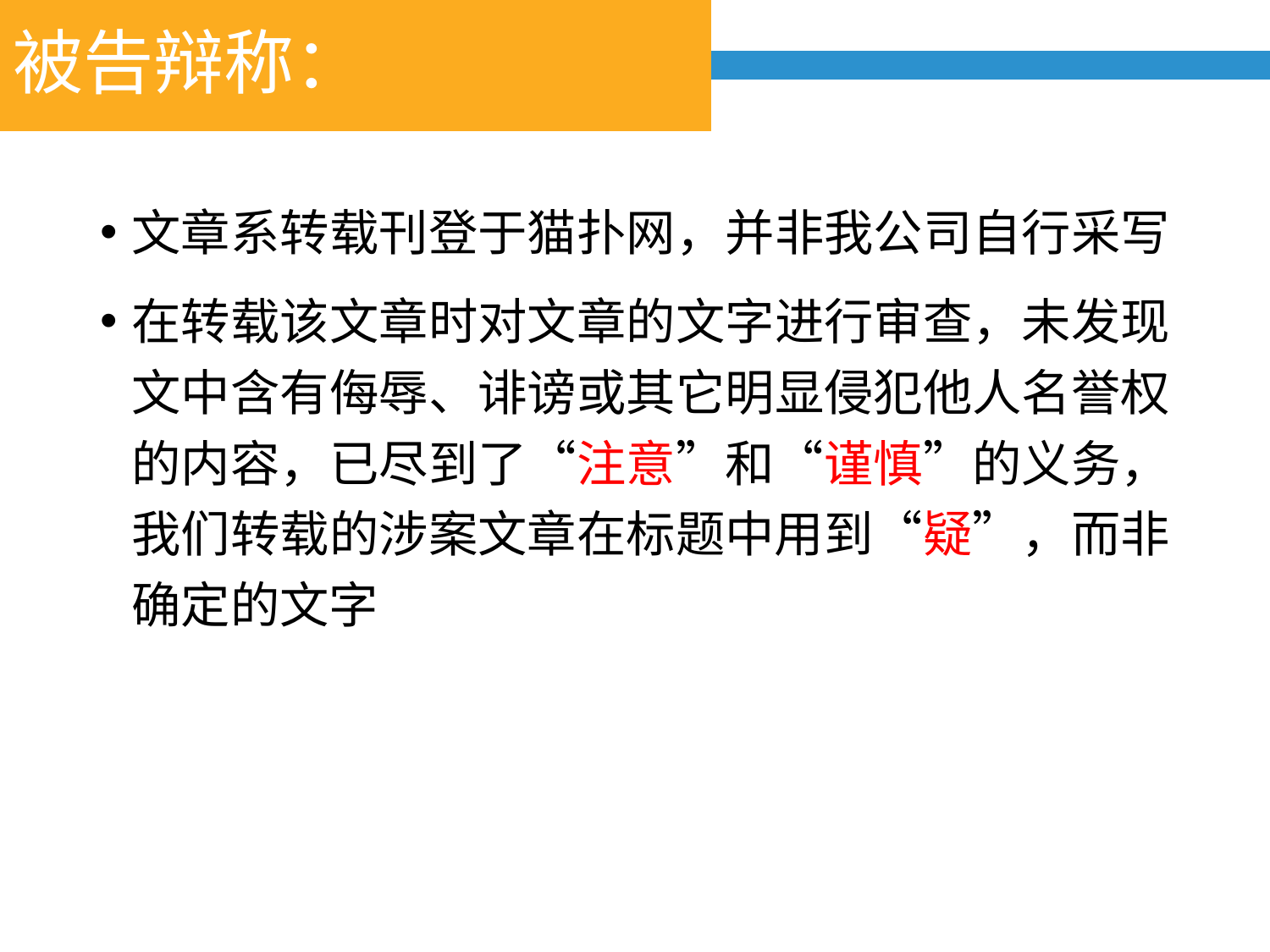

# 被告辩称：
文章系转载刊登于猫扑网，并非我公司自行采写
在转载该文章时对文章的文字进行审查，未发现文中含有侮辱、诽谤或其它明显侵犯他人名誉权的内容，已尽到了“注意”和“谨慎”的义务，我们转载的涉案文章在标题中用到“疑”，而非确定的文字